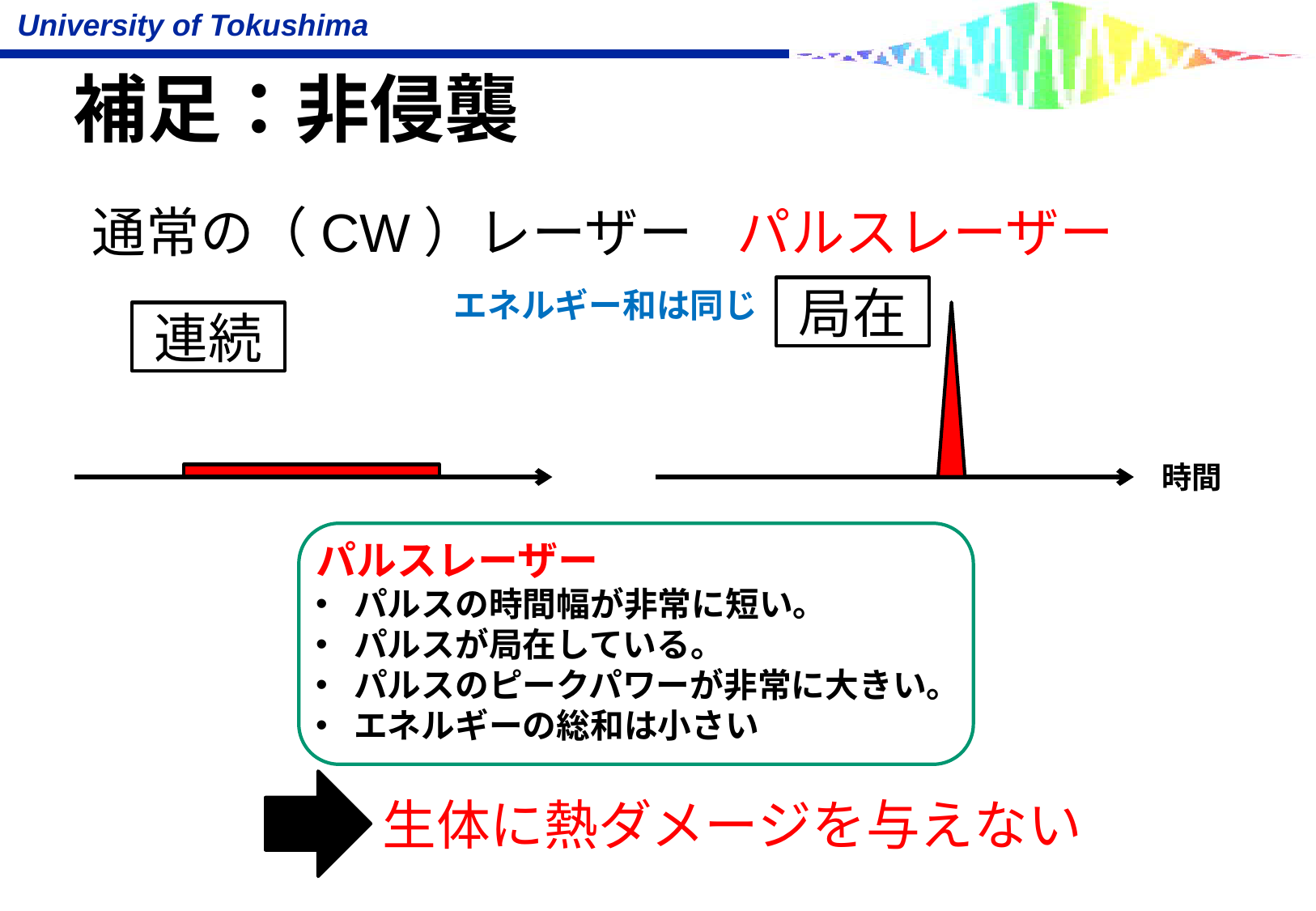

# 補足：非侵襲
パルスレーザー
通常の（CW）レーザー
局在
エネルギー和は同じ

連続
時間

パルスレーザー
パルスの時間幅が非常に短い。
パルスが局在している。
パルスのピークパワーが非常に大きい。
エネルギーの総和は小さい

生体に熱ダメージを与えない